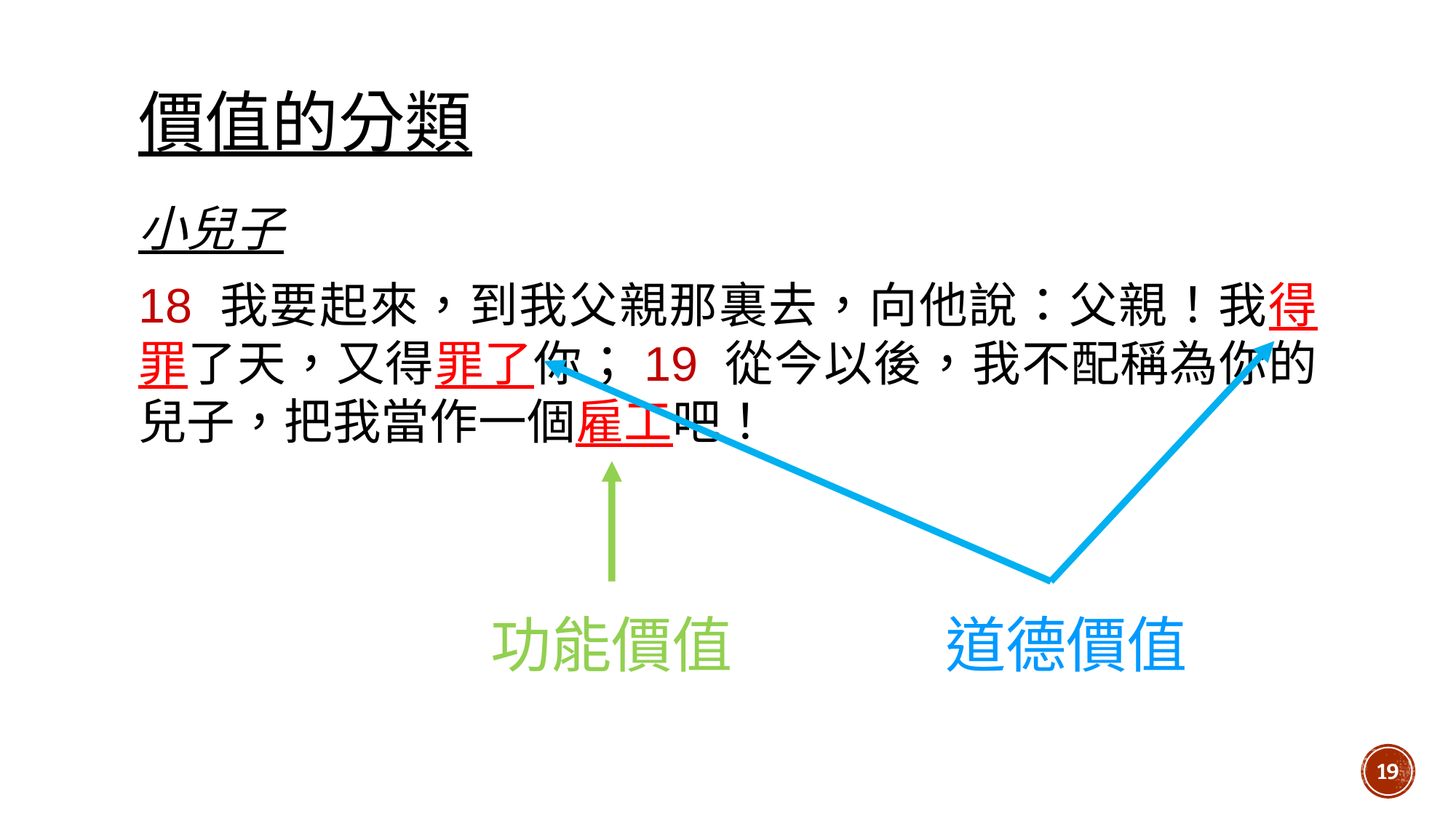

# 價值的分類
小兒子
18 我要起來，到我父親那裏去，向他說：父親！我得罪了天，又得罪了你；19 從今以後，我不配稱為你的兒子，把我當作一個雇工吧！
功能價值
道德價值
19